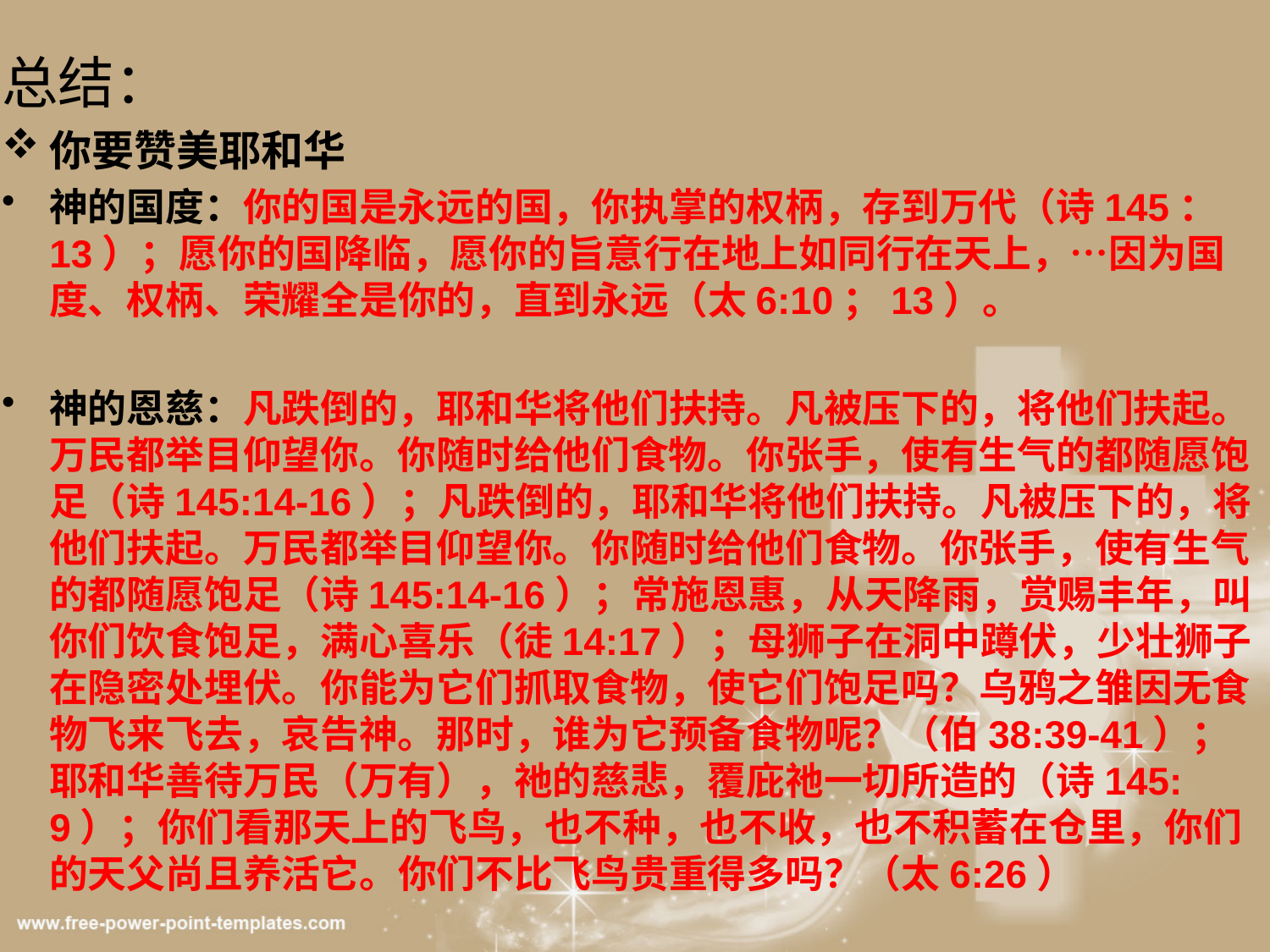

总结：
你要赞美耶和华
神的国度：你的国是永远的国，你执掌的权柄，存到万代（诗145：13）；愿你的国降临，愿你的旨意行在地上如同行在天上，…因为国度、权柄、荣耀全是你的，直到永远（太6:10；13）。

神的恩慈：凡跌倒的，耶和华将他们扶持。凡被压下的，将他们扶起。万民都举目仰望你。你随时给他们食物。你张手，使有生气的都随愿饱足（诗145:14-16）；凡跌倒的，耶和华将他们扶持。凡被压下的，将他们扶起。万民都举目仰望你。你随时给他们食物。你张手，使有生气的都随愿饱足（诗145:14-16）；常施恩惠，从天降雨，赏赐丰年，叫你们饮食饱足，满心喜乐（徒14:17）；母狮子在洞中蹲伏，少壮狮子在隐密处埋伏。你能为它们抓取食物，使它们饱足吗？乌鸦之雏因无食物飞来飞去，哀告神。那时，谁为它预备食物呢？（伯38:39-41）；耶和华善待万民（万有），祂的慈悲，覆庇祂一切所造的（诗145:9）；你们看那天上的飞鸟，也不种，也不收，也不积蓄在仓里，你们的天父尚且养活它。你们不比飞鸟贵重得多吗？（太6:26）